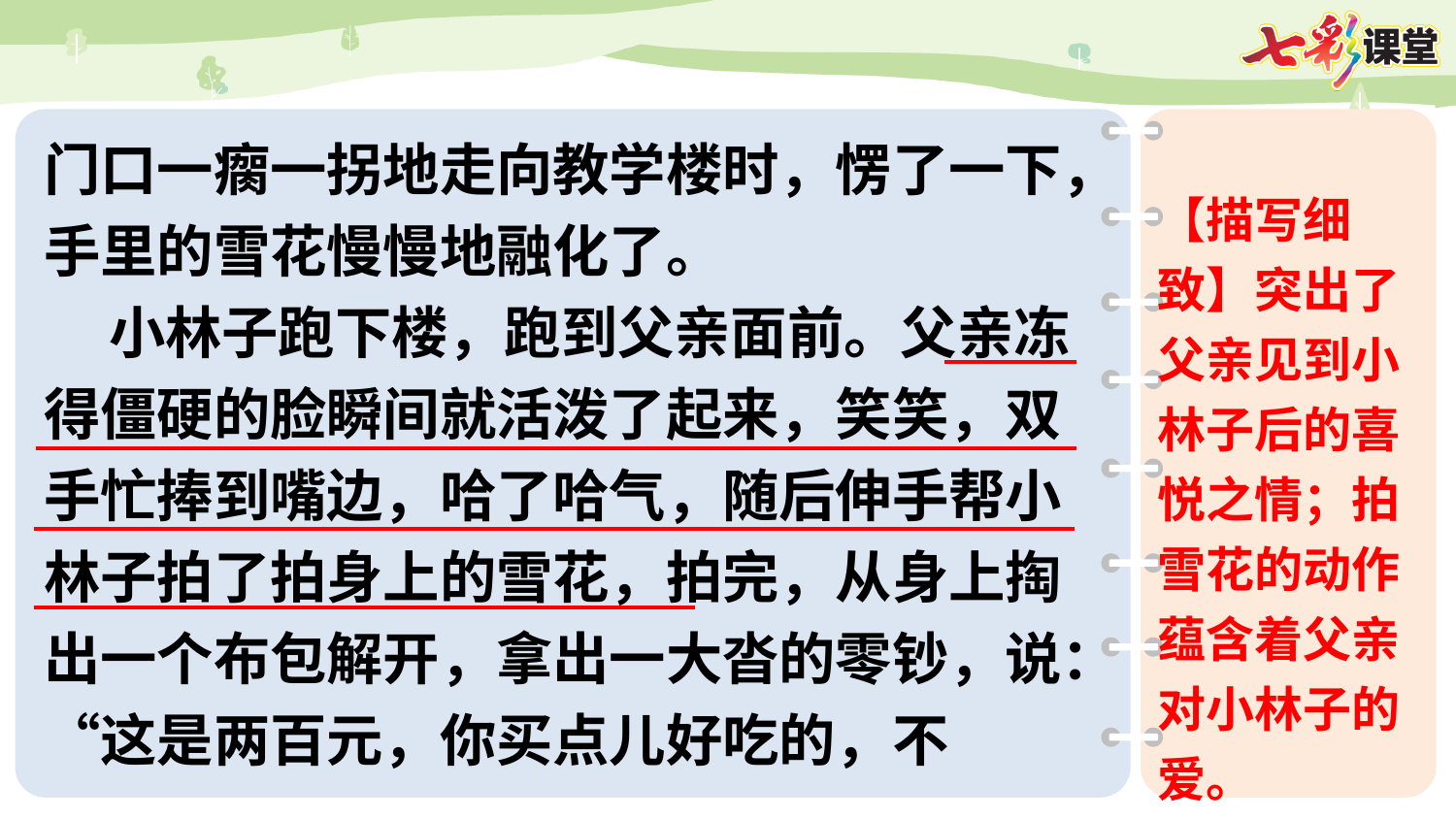

门口一瘸一拐地走向教学楼时，愣了一下，
手里的雪花慢慢地融化了。
    小林子跑下楼，跑到父亲面前。父亲冻得僵硬的脸瞬间就活泼了起来，笑笑，双手忙捧到嘴边，哈了哈气，随后伸手帮小林子拍了拍身上的雪花，拍完，从身上掏出一个布包解开，拿出一大沓的零钞，说：“这是两百元，你买点儿好吃的，不
【描写细致】突出了父亲见到小林子后的喜悦之情；拍雪花的动作蕴含着父亲对小林子的爱。